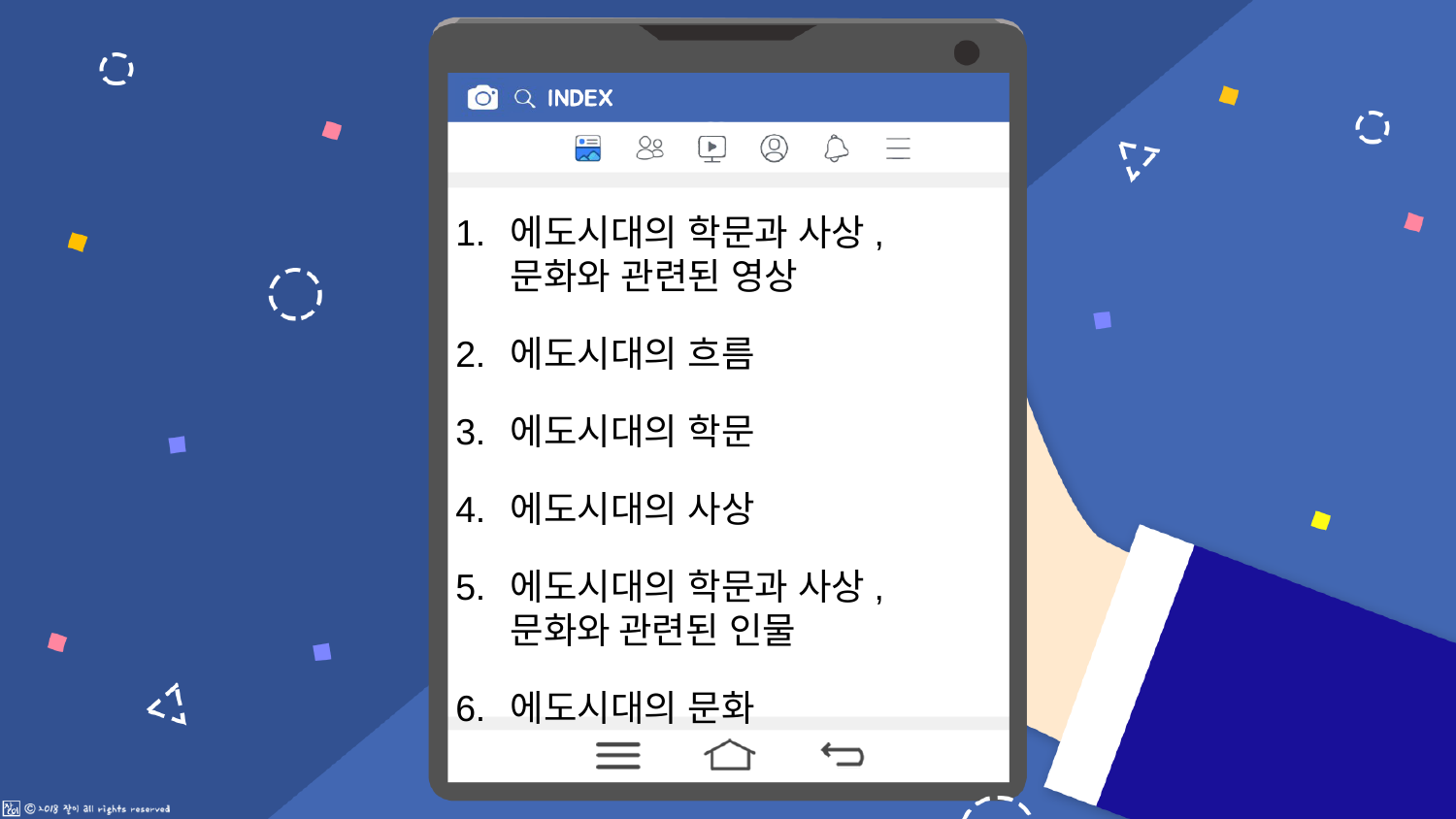

에도시대의 학문과 사상, 문화와 관련된 영상

에도시대의 흐름

에도시대의 학문

에도시대의 사상

에도시대의 학문과 사상, 문화와 관련된 인물

에도시대의 문화